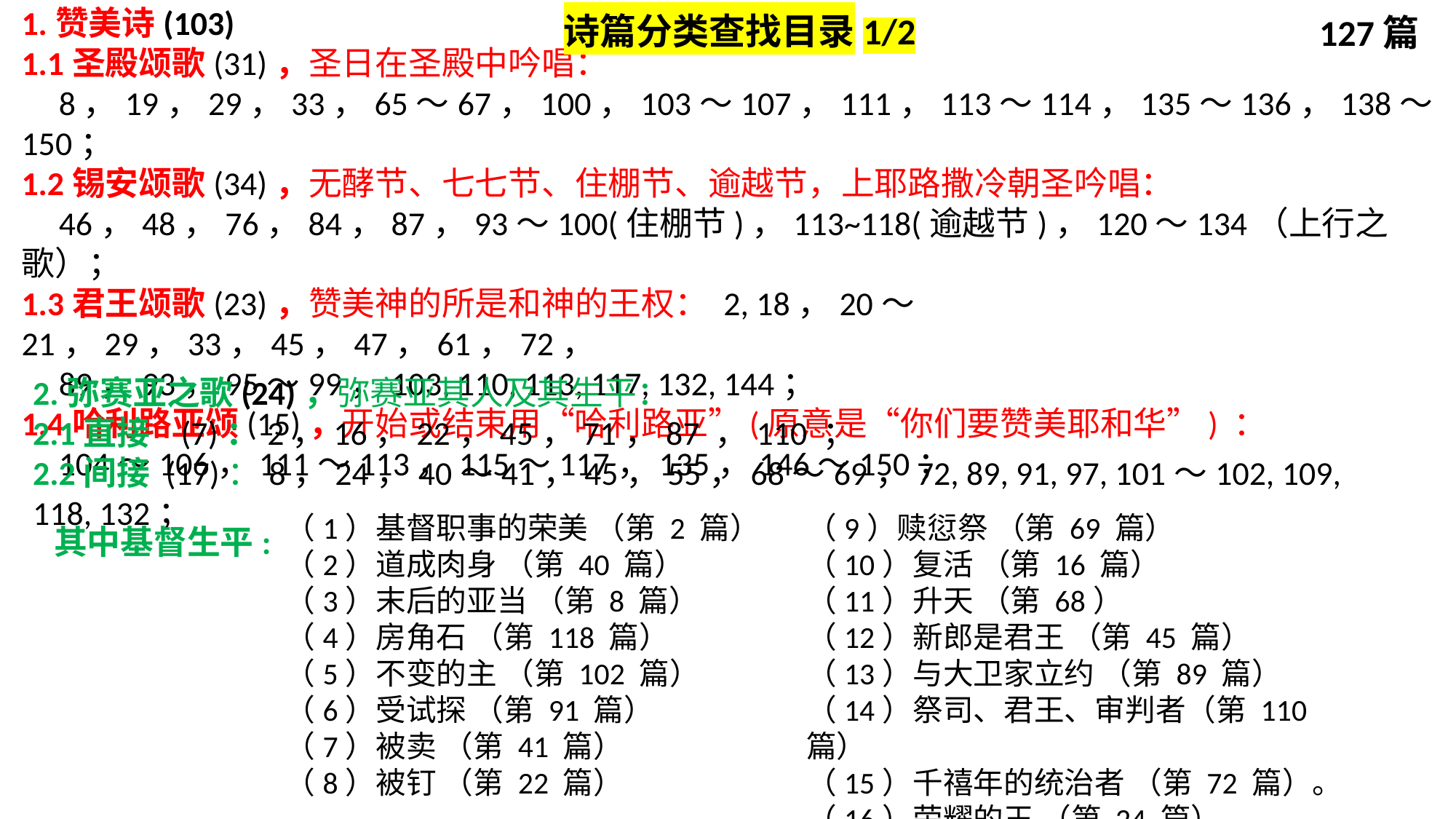

1.赞美诗(103)
1.1圣殿颂歌(31)，圣日在圣殿中吟唱：
     8，19，29，33，65～67，100，103～107，111，113～114，135～136，138～150；
1.2锡安颂歌(34)，无酵节、七七节、住棚节、逾越节，上耶路撒冷朝圣吟唱：
     46，48，76，84，87，93～100(住棚节)，113~118(逾越节)，120～134（上行之歌）；
1.3君王颂歌(23)，赞美神的所是和神的王权： 2, 18，20～21，29，33，45，47，61，72，
     89，93，95～99，103, 110, 113, 117, 132, 144；
1.4哈利路亚颂(15)，开始或结束用“哈利路亚”(原意是“你们要赞美耶和华”) ：
     104～106，111～113，115～117，135，146～150；
诗篇分类查找目录1/2
127篇
2.弥赛亚之歌(24)，弥赛亚其人及其生平：
2.1直接   (7)：2，16，22，45，71，87 ，110 ；
2.2间接 (17)：8，24，40～41，45，55，68～69，72, 89, 91, 97, 101～102, 109, 118, 132；
（1）基督职事的荣美 （第 2 篇）
（2）道成肉身 （第 40 篇）
（3）末后的亚当 （第 8 篇）
（4）房角石 （第 118 篇）
（5）不变的主 （第 102 篇）
（6）受试探 （第 91 篇）
（7）被卖 （第 41 篇）
（8）被钉 （第 22 篇）
（9）赎愆祭 （第 69 篇）
（10）复活 （第 16 篇）
（11）升天 （第 68）
（12）新郎是君王 （第 45 篇）
（13）与大卫家立约 （第 89 篇）
（14）祭司、君王、审判者（第 110 篇）
（15）千禧年的统治者 （第 72 篇）。
（16）荣耀的王 （第 24 篇）
其中基督生平: